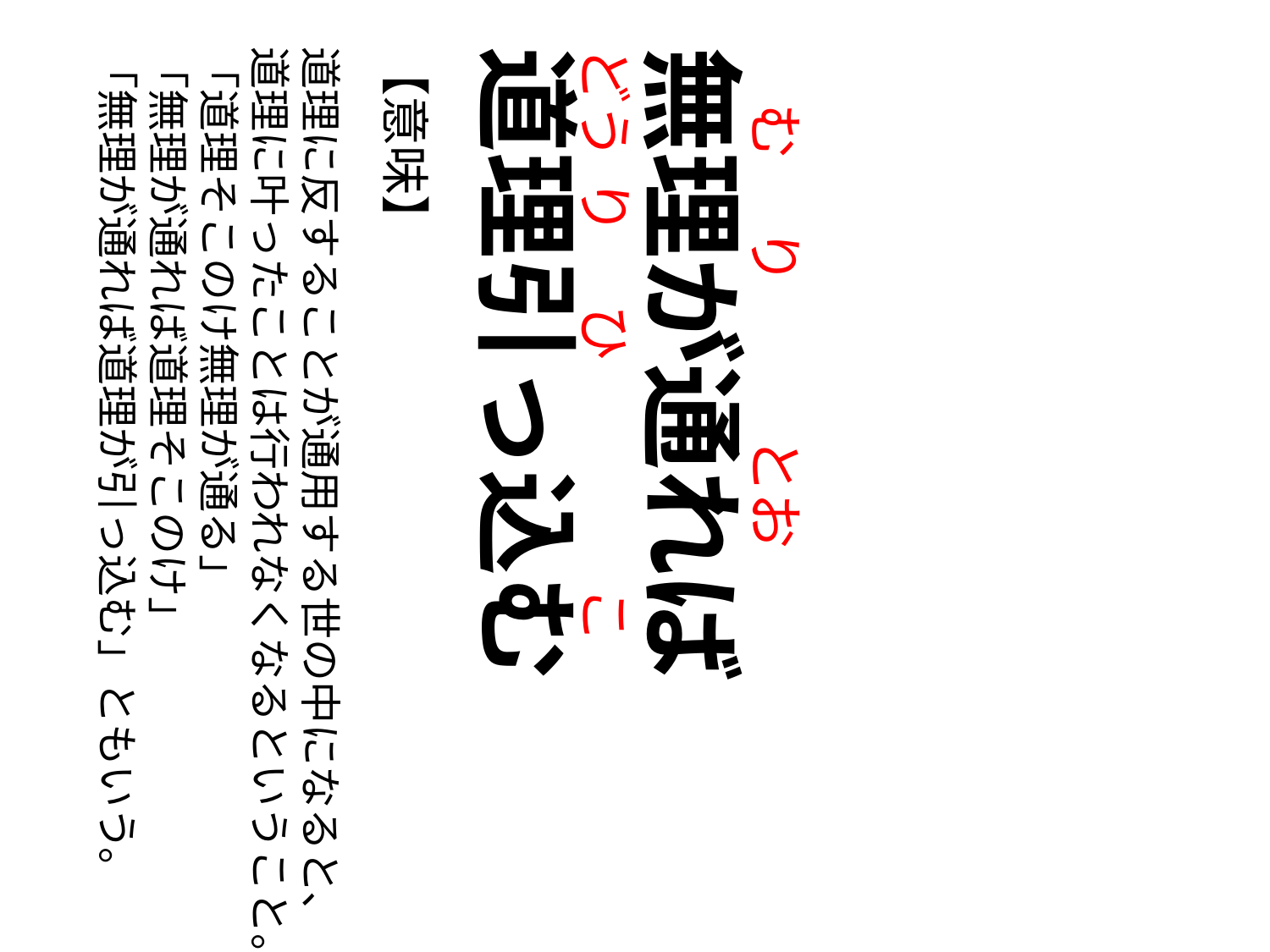

どう  り　 ひ　　　　こ
　む　 り　　   とお
【意味】

道理に反することが通用する世の中になると、道理に叶ったことは行われなくなるということ。
「道理そこのけ無理が通る」
「無理が通れば道理そこのけ」
「無理が通れば道理が引っ込む」ともいう。
道理引っ込む
無理が通れば